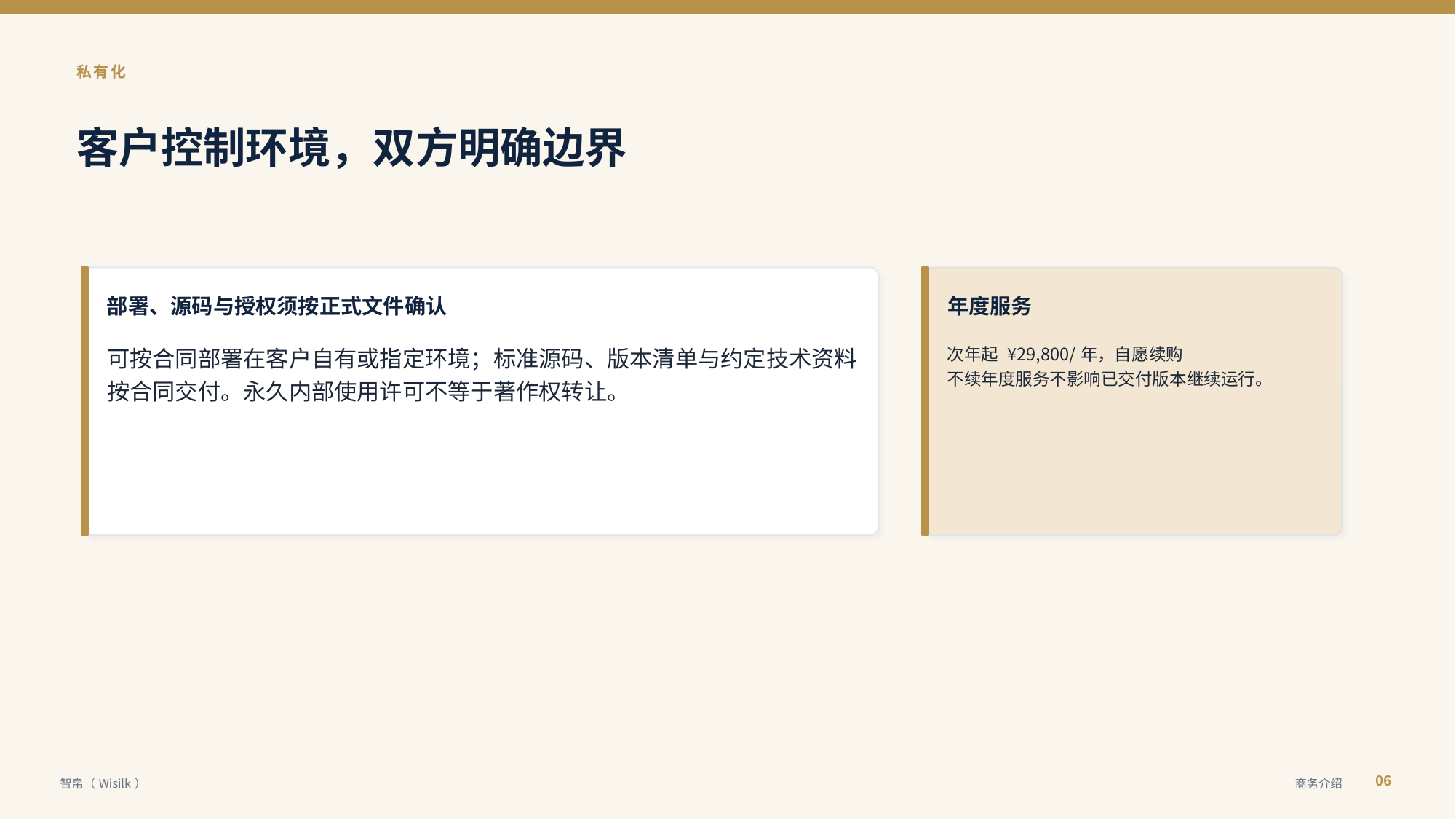

私有化
客户控制环境，双方明确边界

部署、源码与授权须按正式文件确认
年度服务
可按合同部署在客户自有或指定环境；标准源码、版本清单与约定技术资料按合同交付。永久内部使用许可不等于著作权转让。
次年起 ¥29,800/年，自愿续购
不续年度服务不影响已交付版本继续运行。
06
智帛（Wisilk）
商务介绍